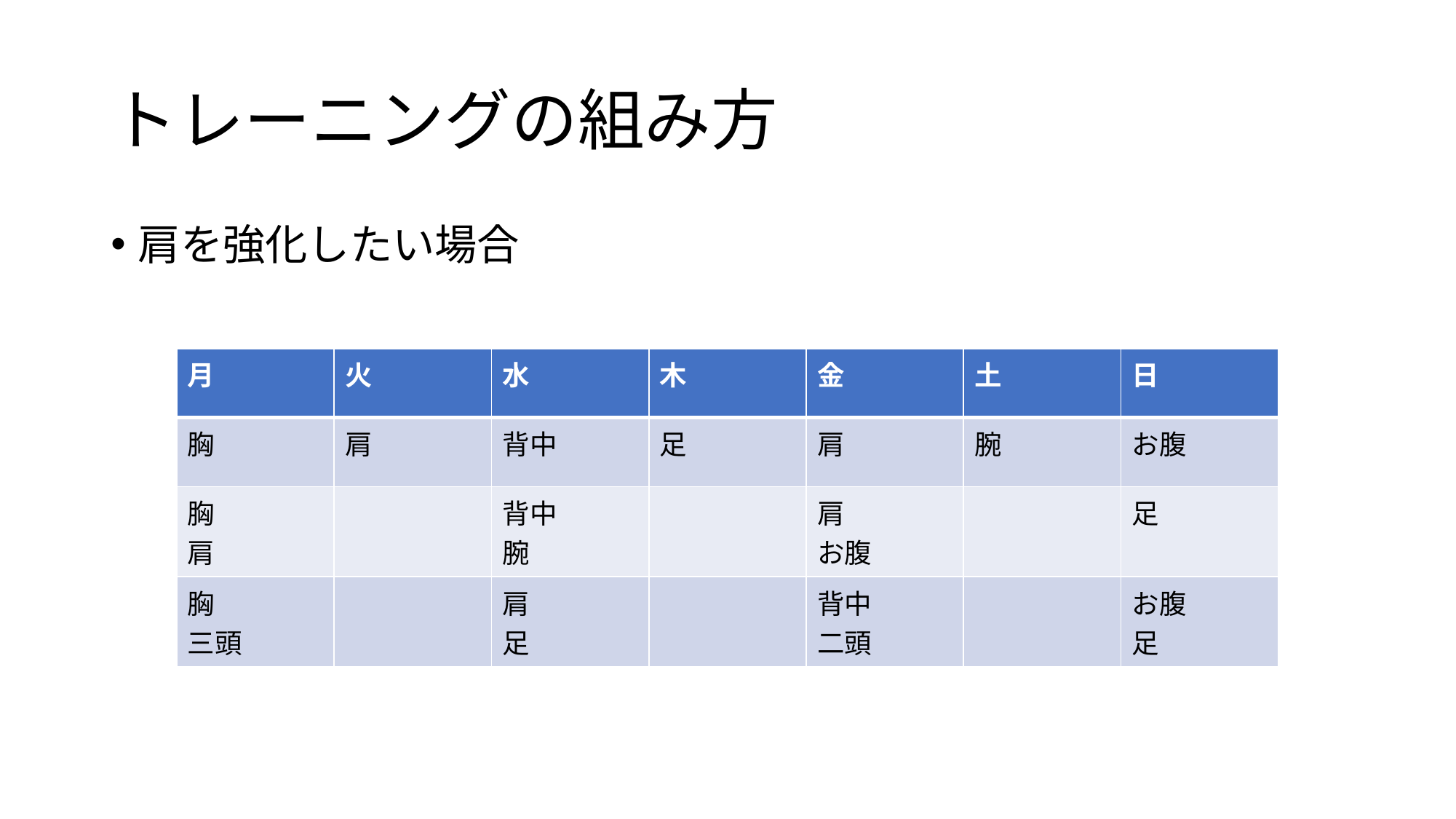

# トレーニングの組み方
肩を強化したい場合

| 月 | 火 | 水 | 木 | 金 | 土 | 日 |
| --- | --- | --- | --- | --- | --- | --- |
| 胸 | 肩 | 背中 | 足 | 肩 | 腕 | お腹 |
| 胸 肩 |  | 背中 腕 |  | 肩 お腹 |  | 足 |
| 胸 三頭 |  | 肩 足 |  | 背中 二頭 |  | お腹 足 |